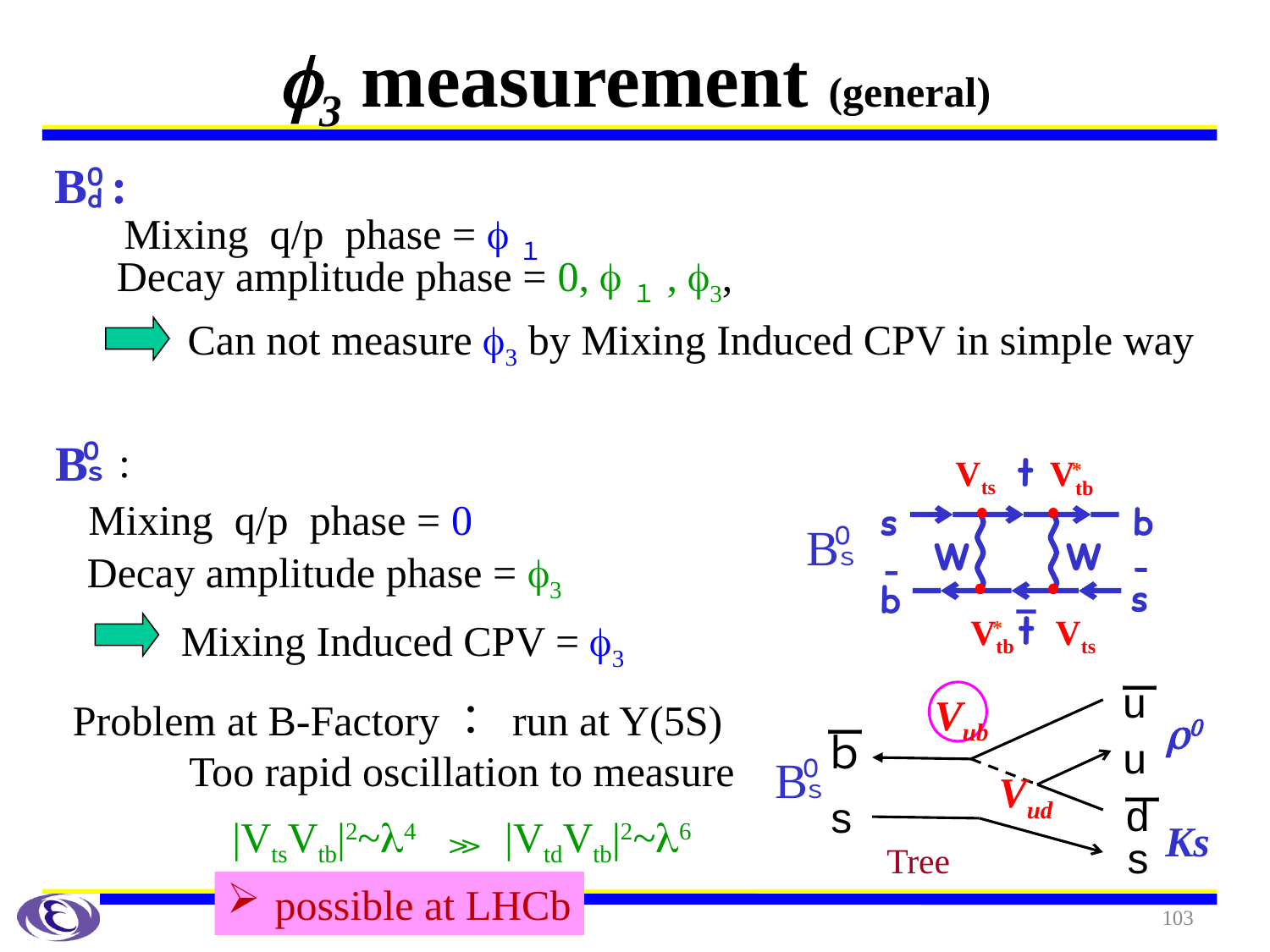

# φ3 measurement (general)
B  :
0
d
Mixing  q/p  phase = φ１
Decay amplitude phase = 0, φ１, φ3,
Can not measure φ3 by Mixing Induced CPV in simple way

0
ｓ
B
   :
Vts
t
Vtb
 *
s
b

W
W
s

b

t
Vtb
 *
Vts

Mixing  q/p  phase = 0
0
ｓ
B
Decay amplitude phase = φ3
Mixing Induced CPV = φ3

ー
u
Vub

ー

ρ0
ｂ
u

Vud
ー

d

s

Ks

s
Problem at B-Factory： run at Y(5S)
           Too rapid oscillation to measure
0
ｓ
B
|VtsVtb|2~λ4
|VtdVtb|2~λ6
≫
Tree
possible at LHCb
103